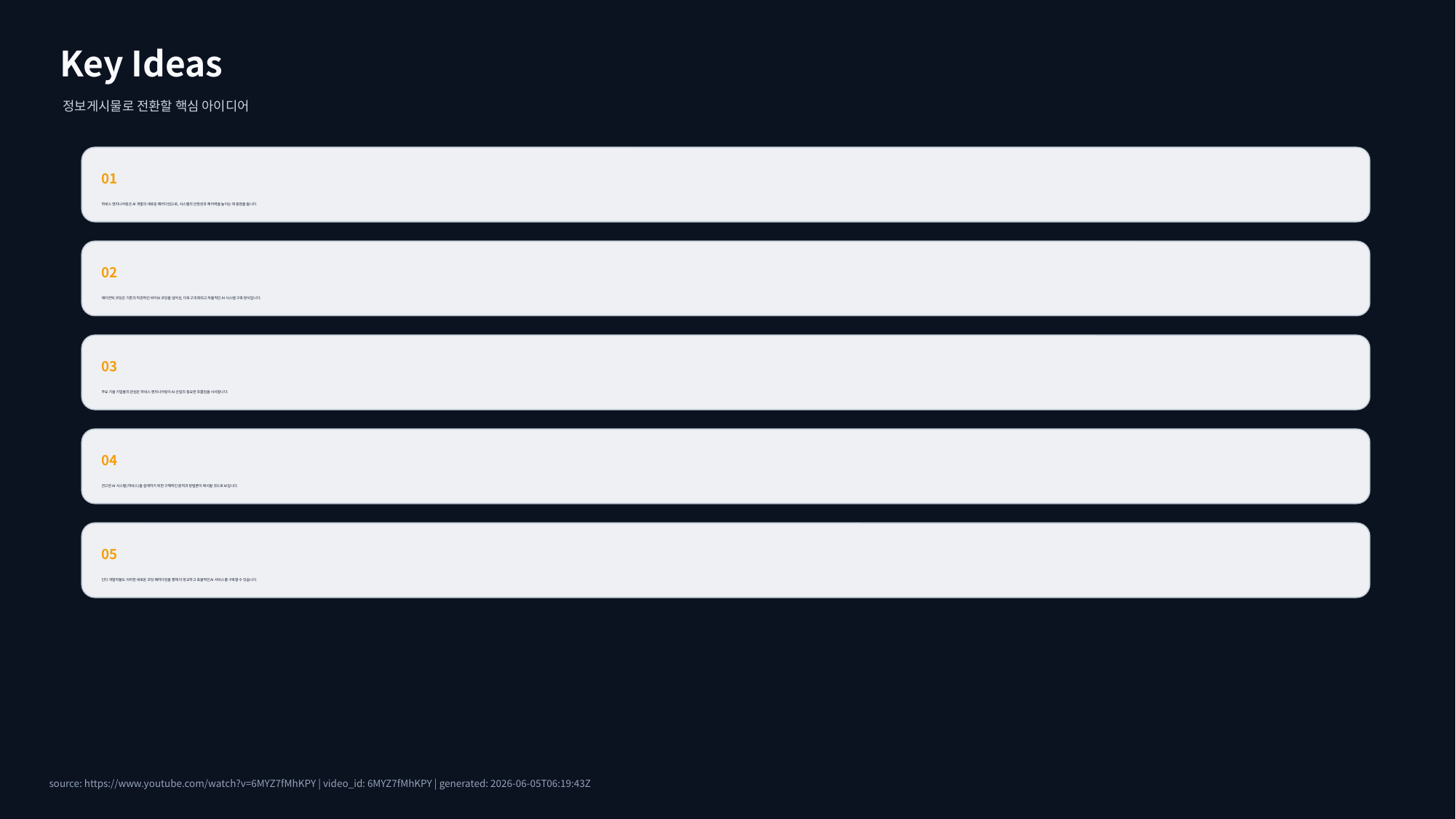

Key Ideas
정보게시물로 전환할 핵심 아이디어

01
하네스 엔지니어링은 AI 개발의 새로운 패러다임으로, 시스템의 안정성과 제어력을 높이는 데 중점을 둡니다.

02
에이전틱 코딩은 기존의 직관적인 바이브 코딩을 넘어선, 더욱 구조화되고 자율적인 AI 시스템 구축 방식입니다.

03
주요 기술 기업들의 관심은 하네스 엔지니어링이 AI 산업의 중요한 흐름임을 시사합니다.

04
견고한 AI 시스템(하네스)을 설계하기 위한 구체적인 원칙과 방법론이 제시될 것으로 보입니다.

05
인디 개발자들도 이러한 새로운 코딩 패러다임을 통해 더 정교하고 효율적인 AI 서비스를 구축할 수 있습니다.
source: https://www.youtube.com/watch?v=6MYZ7fMhKPY | video_id: 6MYZ7fMhKPY | generated: 2026-06-05T06:19:43Z